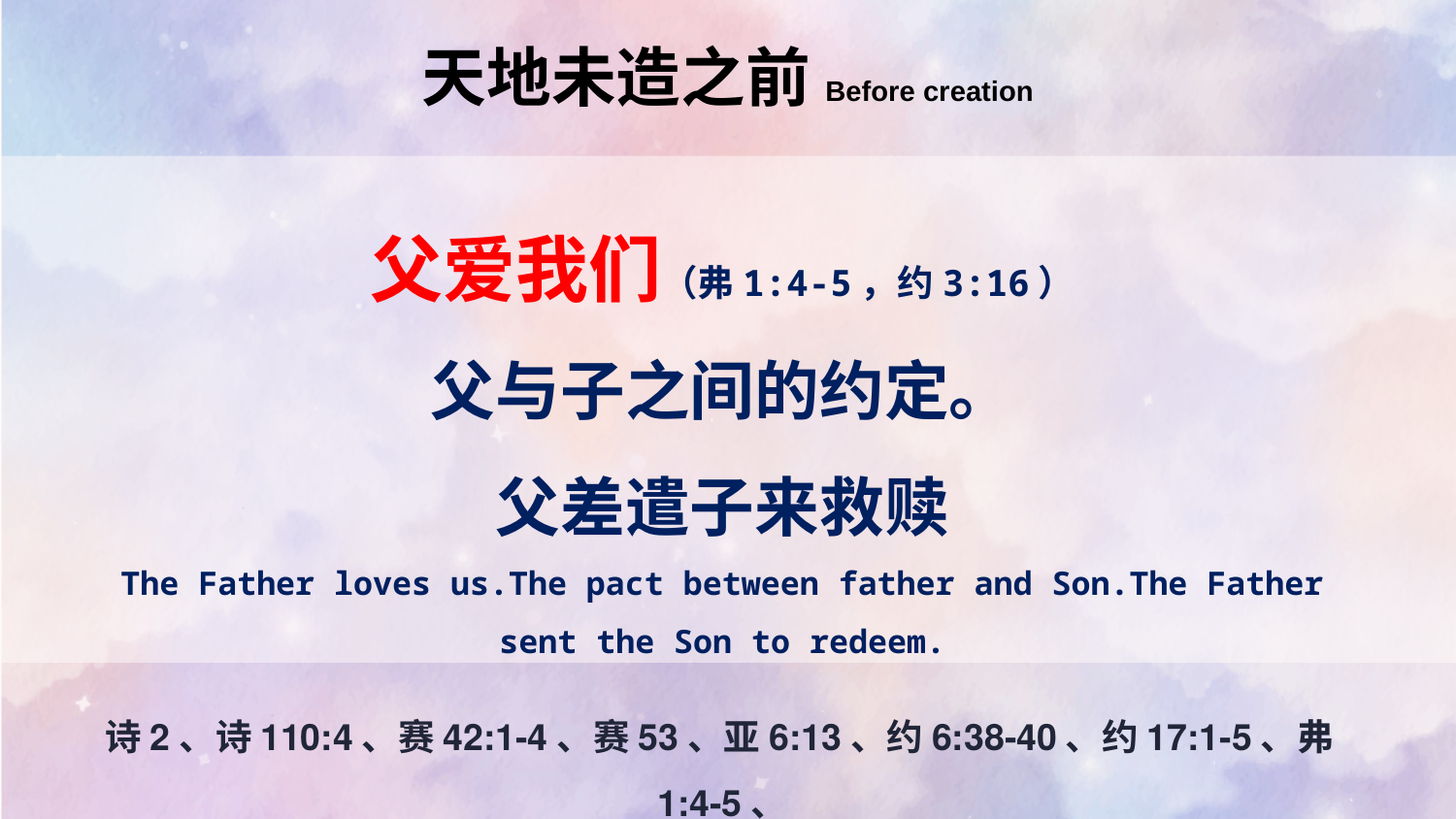

天地未造之前 Before creation
父爱我们（弗1:4-5，约3:16）
父与子之间的约定。
父差遣子来救赎
The Father loves us.The pact between father and Son.The Father sent the Son to redeem.
诗2、诗110:4、赛42:1-4、赛53、亚6:13、约6:38-40、约17:1-5、弗1:4-5、